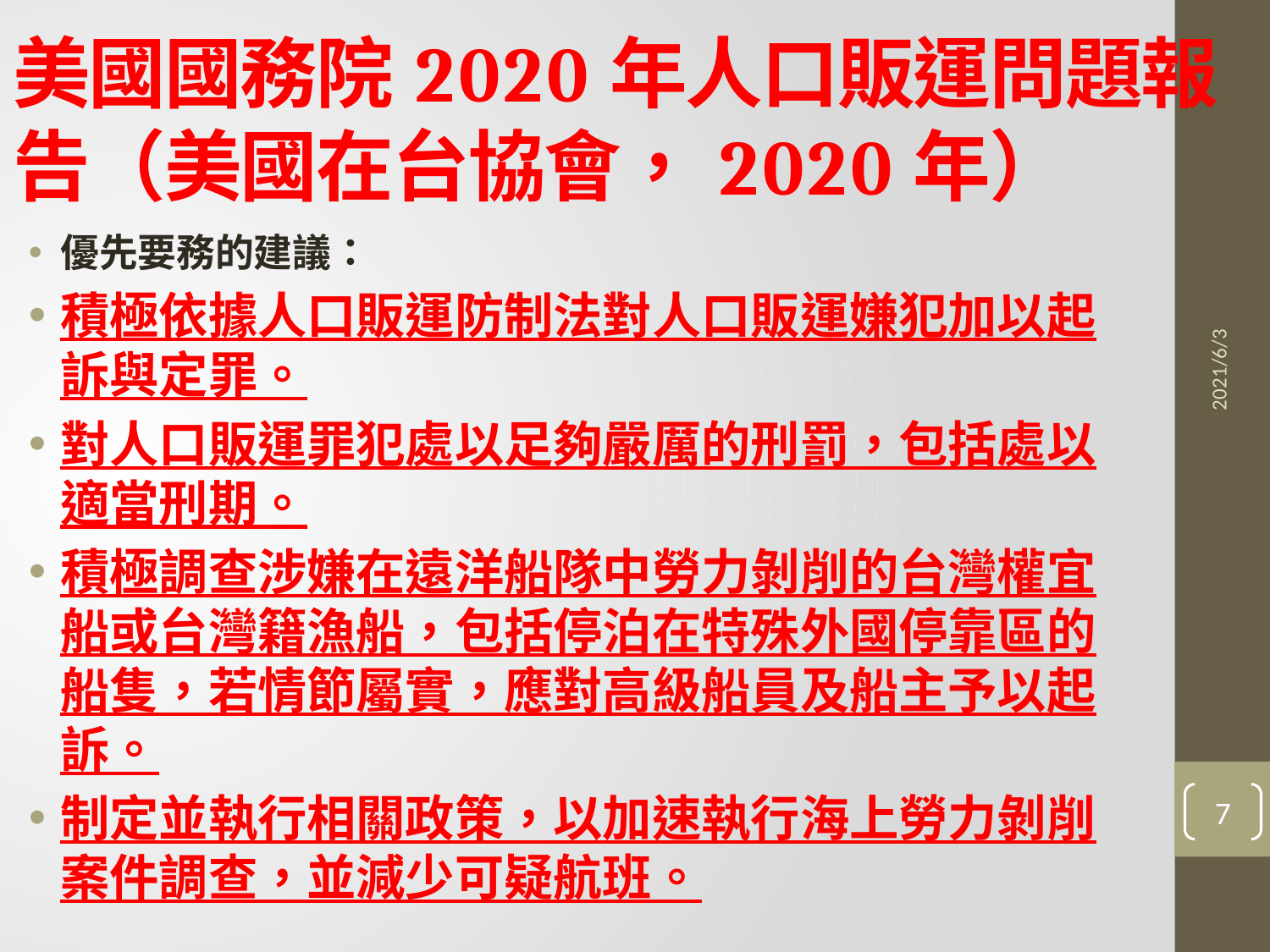

# 美國國務院2020年人口販運問題報告（美國在台協會，2020年）
優先要務的建議：
積極依據人口販運防制法對人口販運嫌犯加以起訴與定罪。
對人口販運罪犯處以足夠嚴厲的刑罰，包括處以適當刑期。
積極調查涉嫌在遠洋船隊中勞力剝削的台灣權宜船或台灣籍漁船，包括停泊在特殊外國停靠區的船隻，若情節屬實，應對高級船員及船主予以起訴。
制定並執行相關政策，以加速執行海上勞力剝削案件調查，並減少可疑航班。

2021/6/3

7